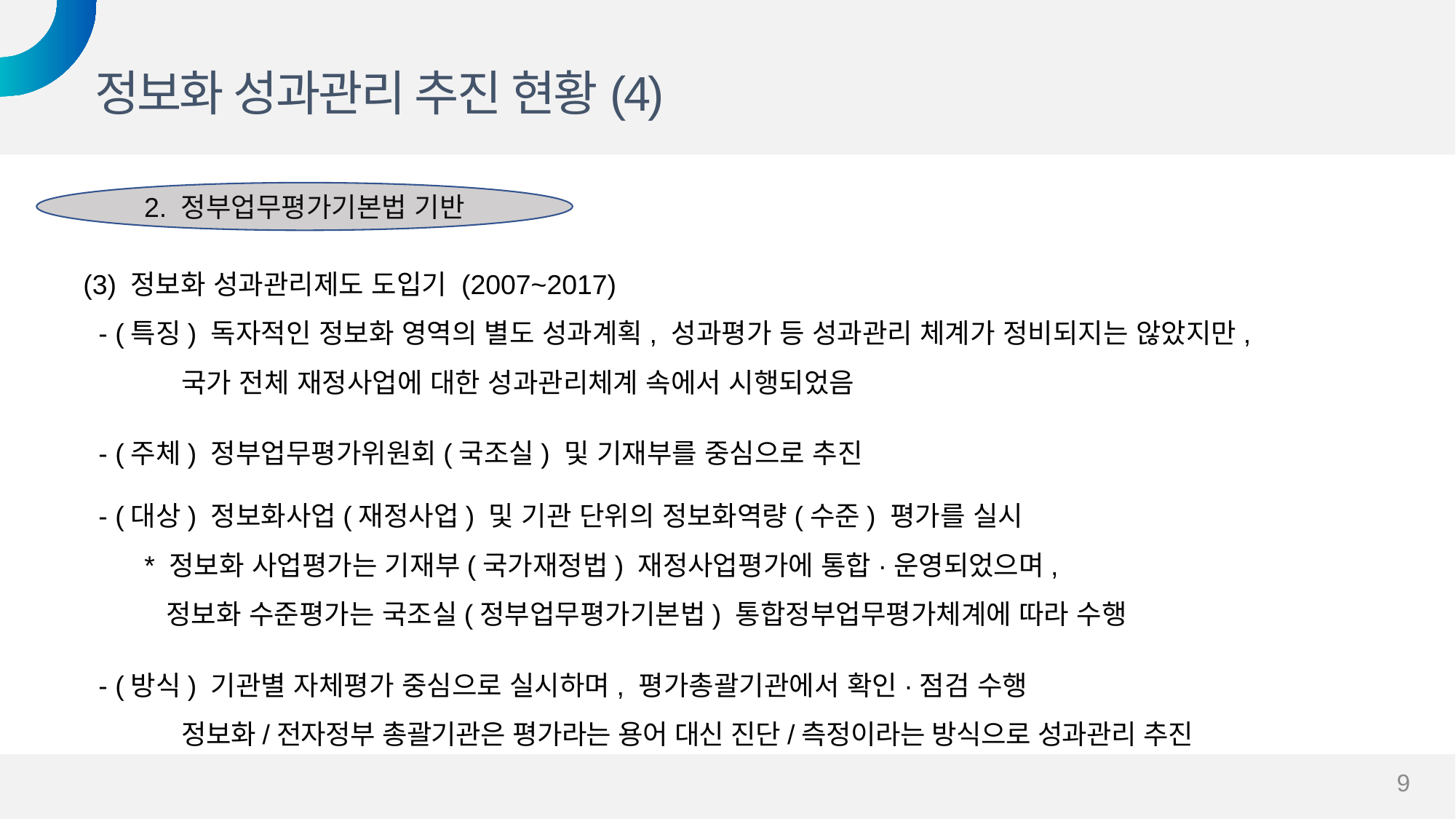

정보화 성과관리 추진 현황(4)

2. 정부업무평가기본법 기반
(3) 정보화 성과관리제도 도입기 (2007~2017)
  - (특징) 독자적인 정보화 영역의 별도 성과계획, 성과평가 등 성과관리 체계가 정비되지는 않았지만,
            국가 전체 재정사업에 대한 성과관리체계 속에서 시행되었음

  - (주체) 정부업무평가위원회(국조실) 및 기재부를 중심으로 추진

  - (대상) 정보화사업(재정사업) 및 기관 단위의 정보화역량(수준) 평가를 실시
        * 정보화 사업평가는 기재부(국가재정법) 재정사업평가에 통합·운영되었으며,
          정보화 수준평가는 국조실(정부업무평가기본법) 통합정부업무평가체계에 따라 수행

  - (방식) 기관별 자체평가 중심으로 실시하며, 평가총괄기관에서 확인·점검 수행
            정보화/전자정부 총괄기관은 평가라는 용어 대신 진단/측정이라는 방식으로 성과관리 추진